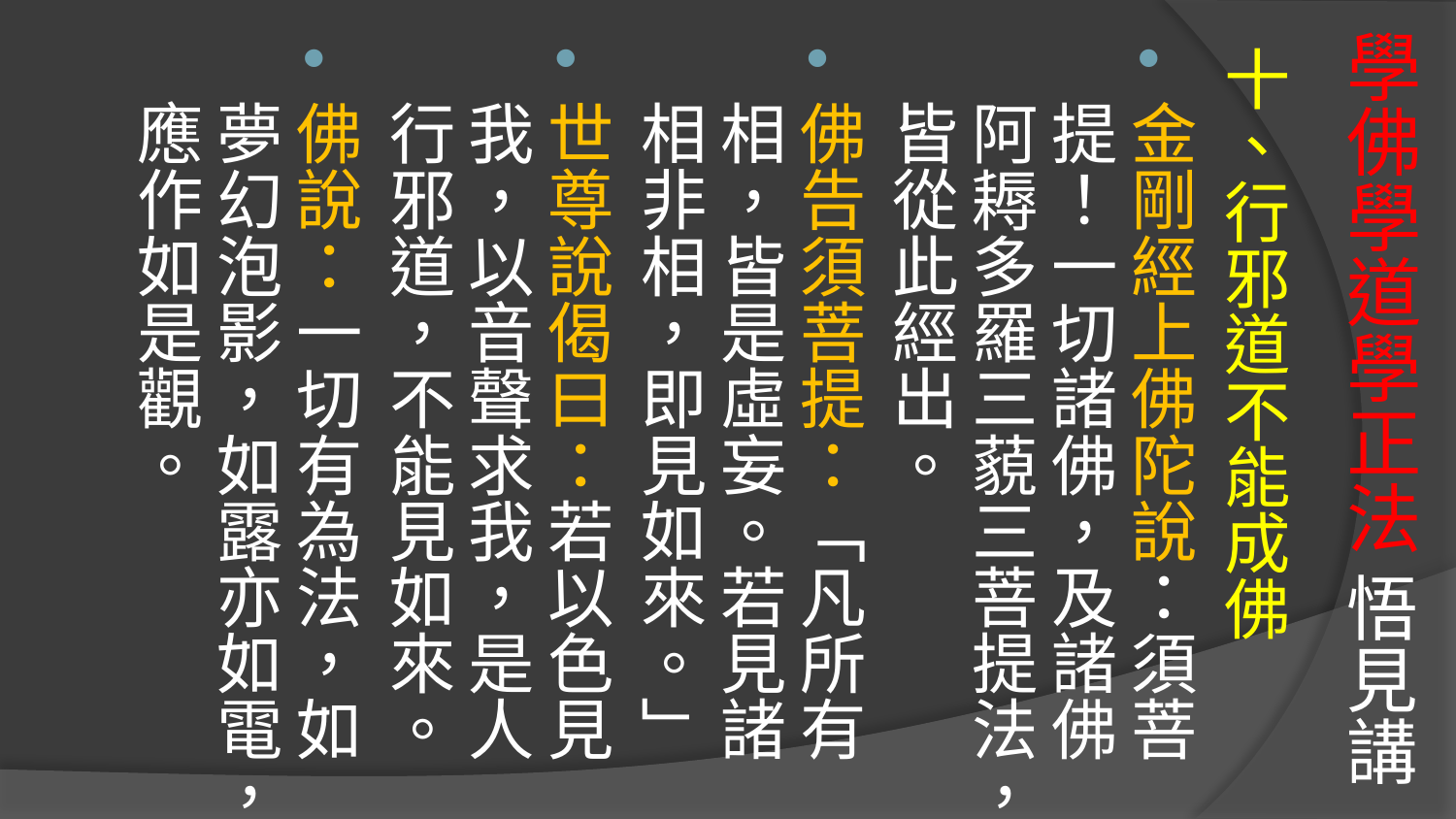

# 學佛學道學正法 悟見講
十、行邪道不能成佛
金剛經上佛陀說：須菩提！一切諸佛，及諸佛阿耨多羅三藐三菩提法，皆從此經出。
佛告須菩提：「凡所有相，皆是虛妄。若見諸相非相，即見如來。」
世尊說偈曰：若以色見我，以音聲求我，是人行邪道，不能見如來。
佛說：一切有為法，如夢幻泡影，如露亦如電，應作如是觀。